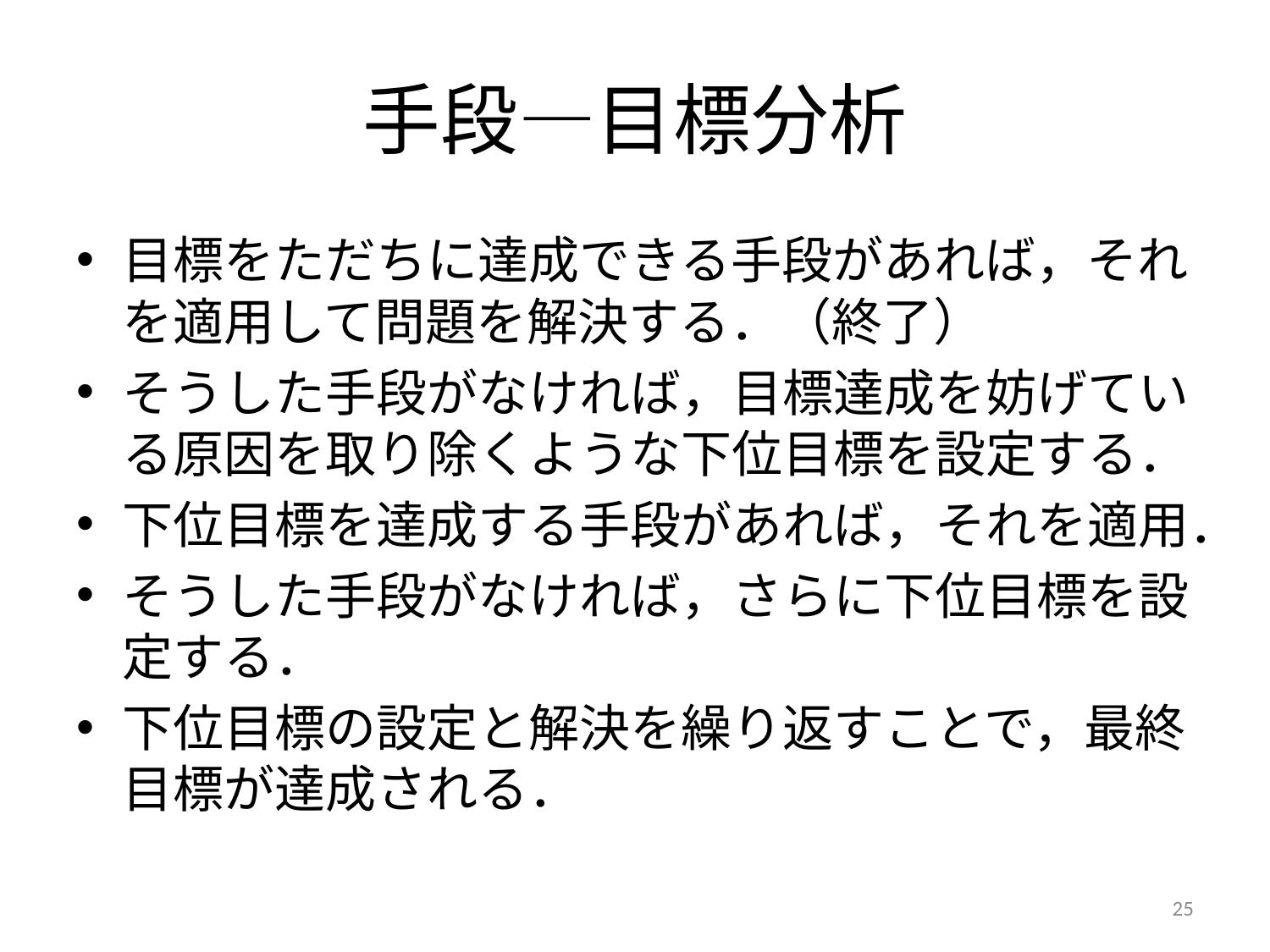

# 手段―目標分析
目標をただちに達成できる手段があれば，それを適用して問題を解決する．（終了）
そうした手段がなければ，目標達成を妨げている原因を取り除くような下位目標を設定する．
下位目標を達成する手段があれば，それを適用．
そうした手段がなければ，さらに下位目標を設定する．
下位目標の設定と解決を繰り返すことで，最終目標が達成される．

25